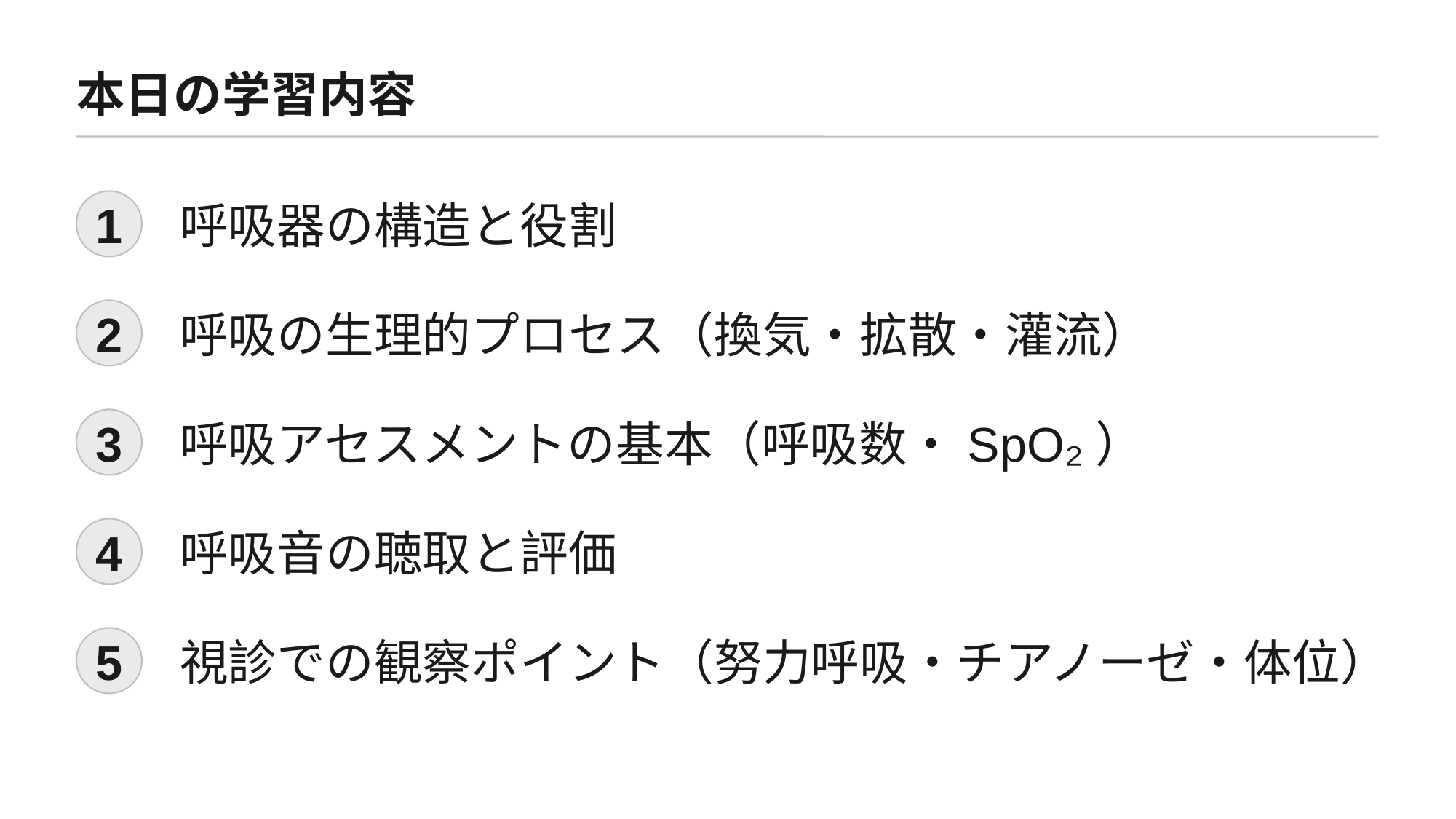

本日の学習内容

呼吸器の構造と役割

1
呼吸の生理的プロセス（換気・拡散・灌流）

2
呼吸アセスメントの基本（呼吸数・SpO₂）

3
呼吸音の聴取と評価

4
視診での観察ポイント（努力呼吸・チアノーゼ・体位）

5